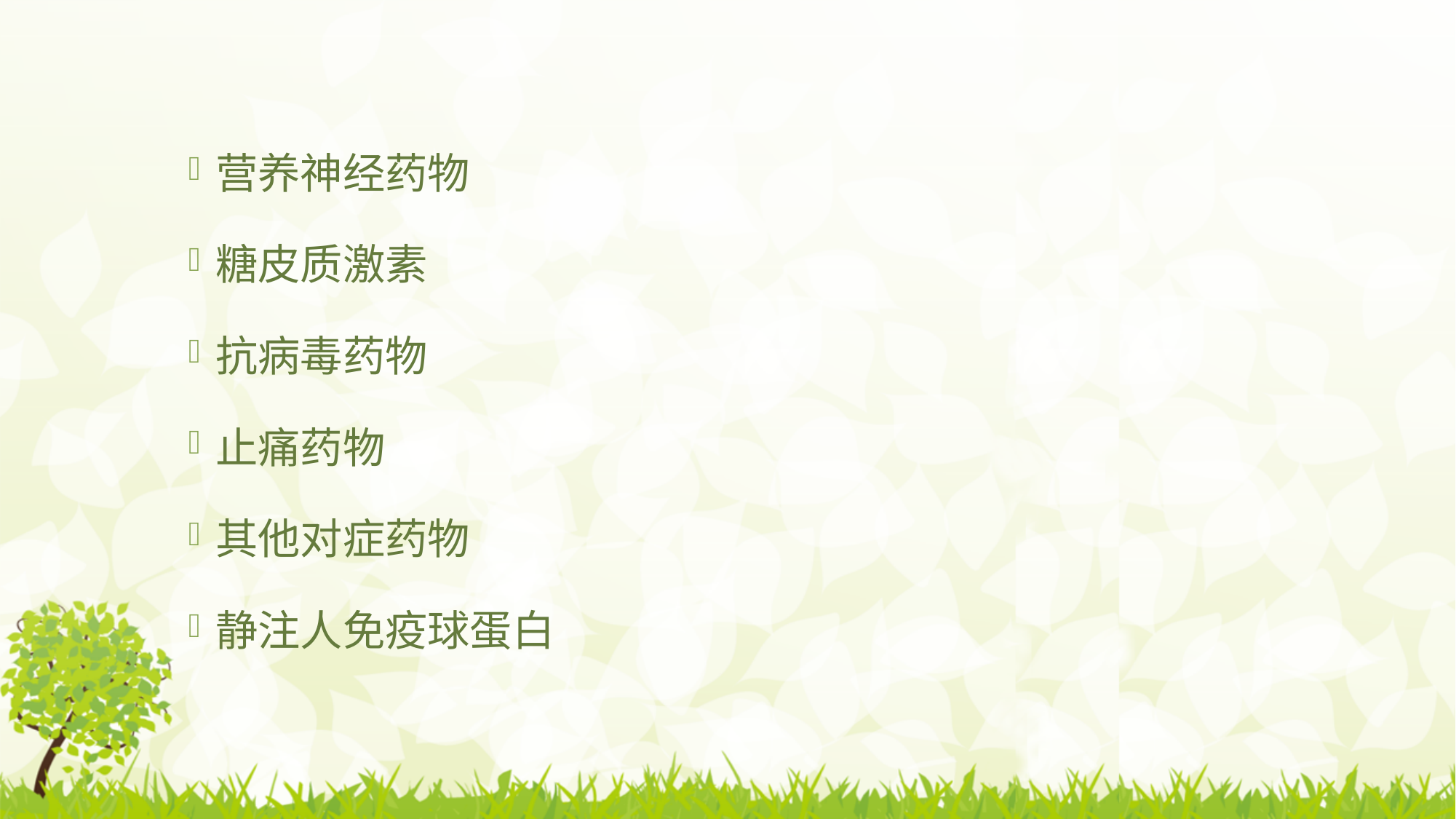

营养神经药物
糖皮质激素
抗病毒药物
止痛药物
其他对症药物
静注人免疫球蛋白